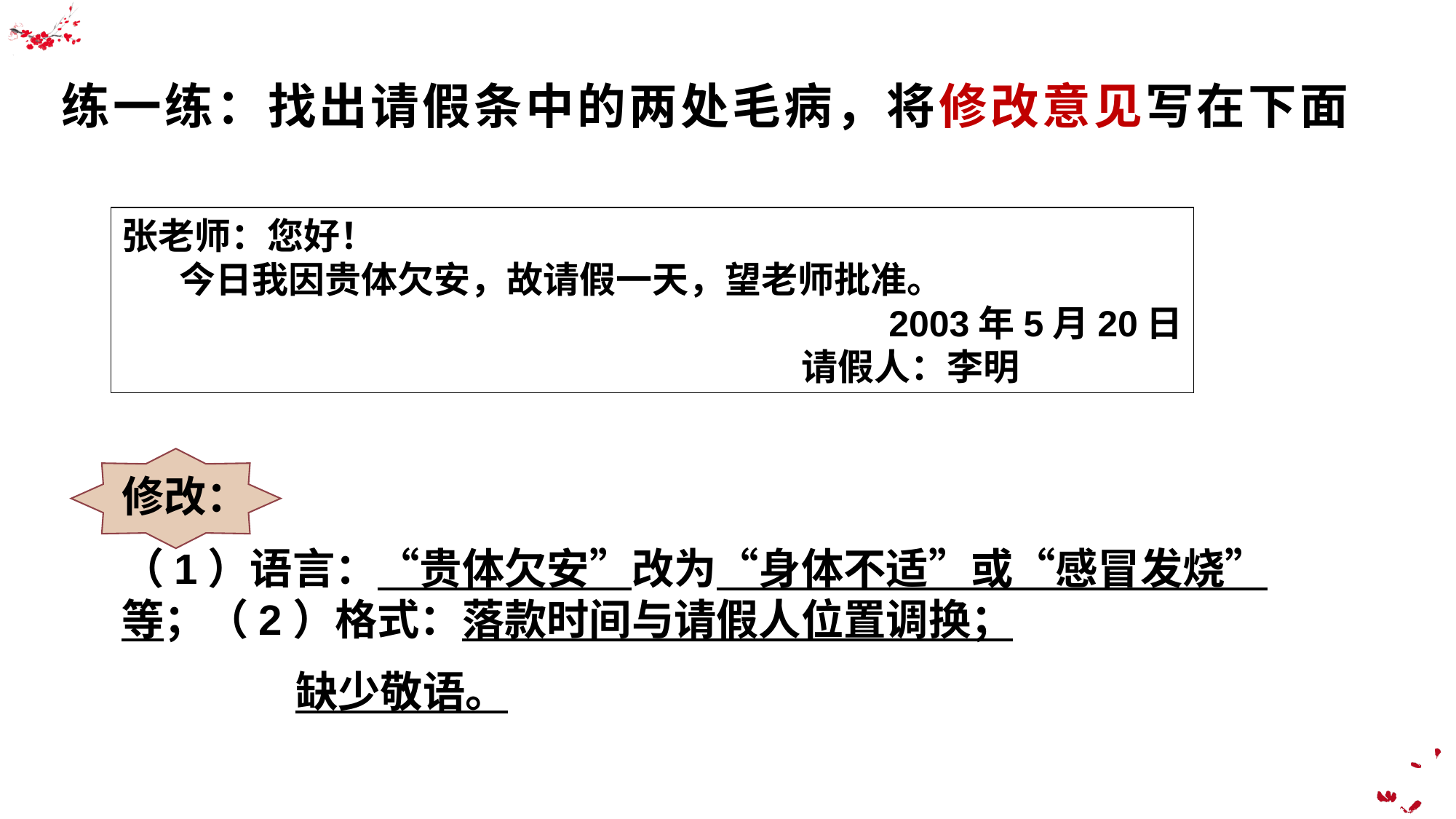

# 练一练：找出请假条中的两处毛病，将修改意见写在下面
张老师：您好！
      今日我因贵体欠安，故请假一天，望老师批准。
2003年5月20日
                                                              请假人：李明

修改：
（1）语言：“贵体欠安”改为“身体不适”或“感冒发烧”等；（2）格式：落款时间与请假人位置调换；
                 缺少敬语。